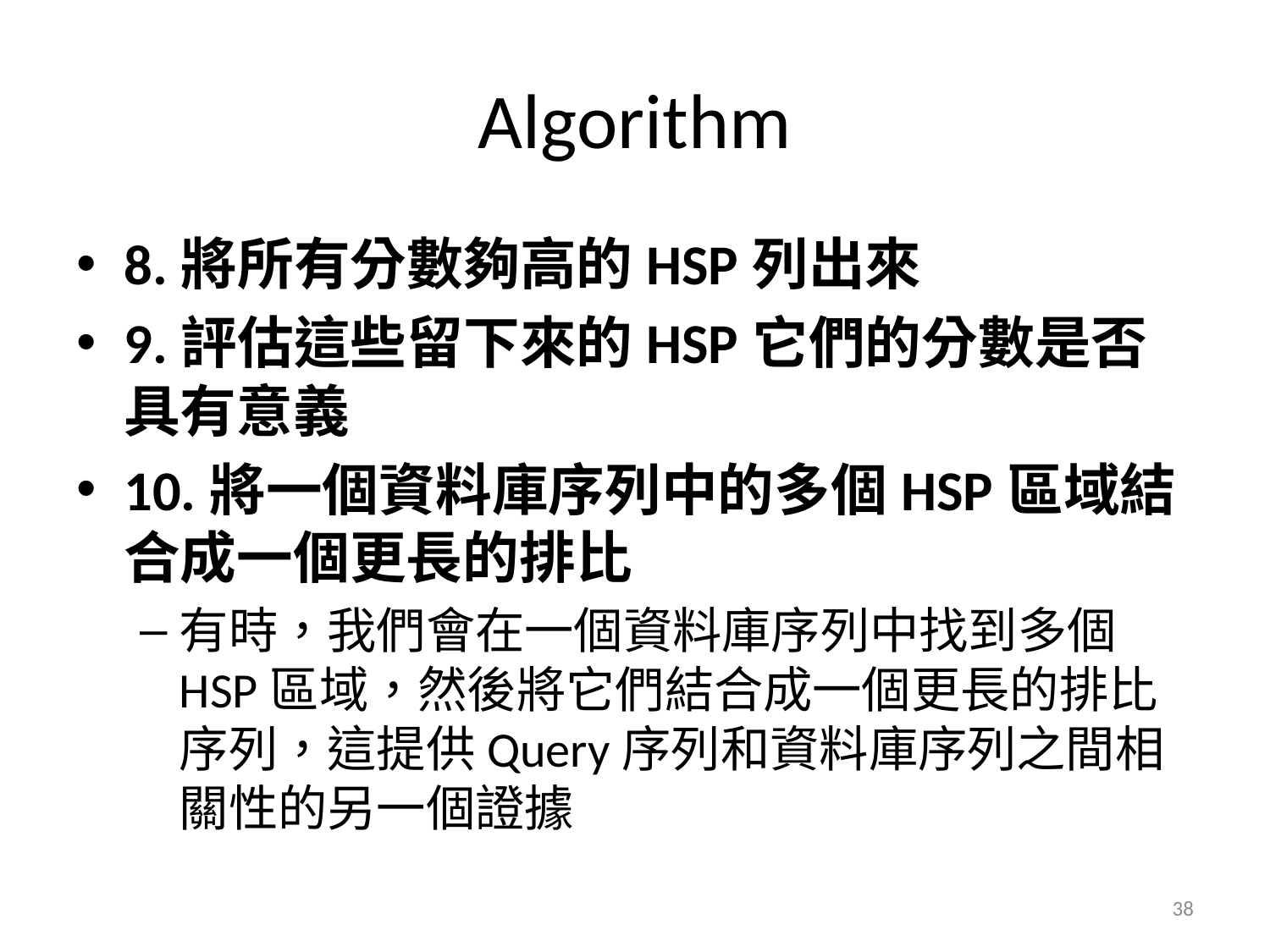

# Algorithm
8.將所有分數夠高的HSP列出來
9.評估這些留下來的HSP它們的分數是否具有意義
10.將一個資料庫序列中的多個HSP區域結合成一個更長的排比
有時，我們會在一個資料庫序列中找到多個HSP區域，然後將它們結合成一個更長的排比序列，這提供Query序列和資料庫序列之間相關性的另一個證據
38